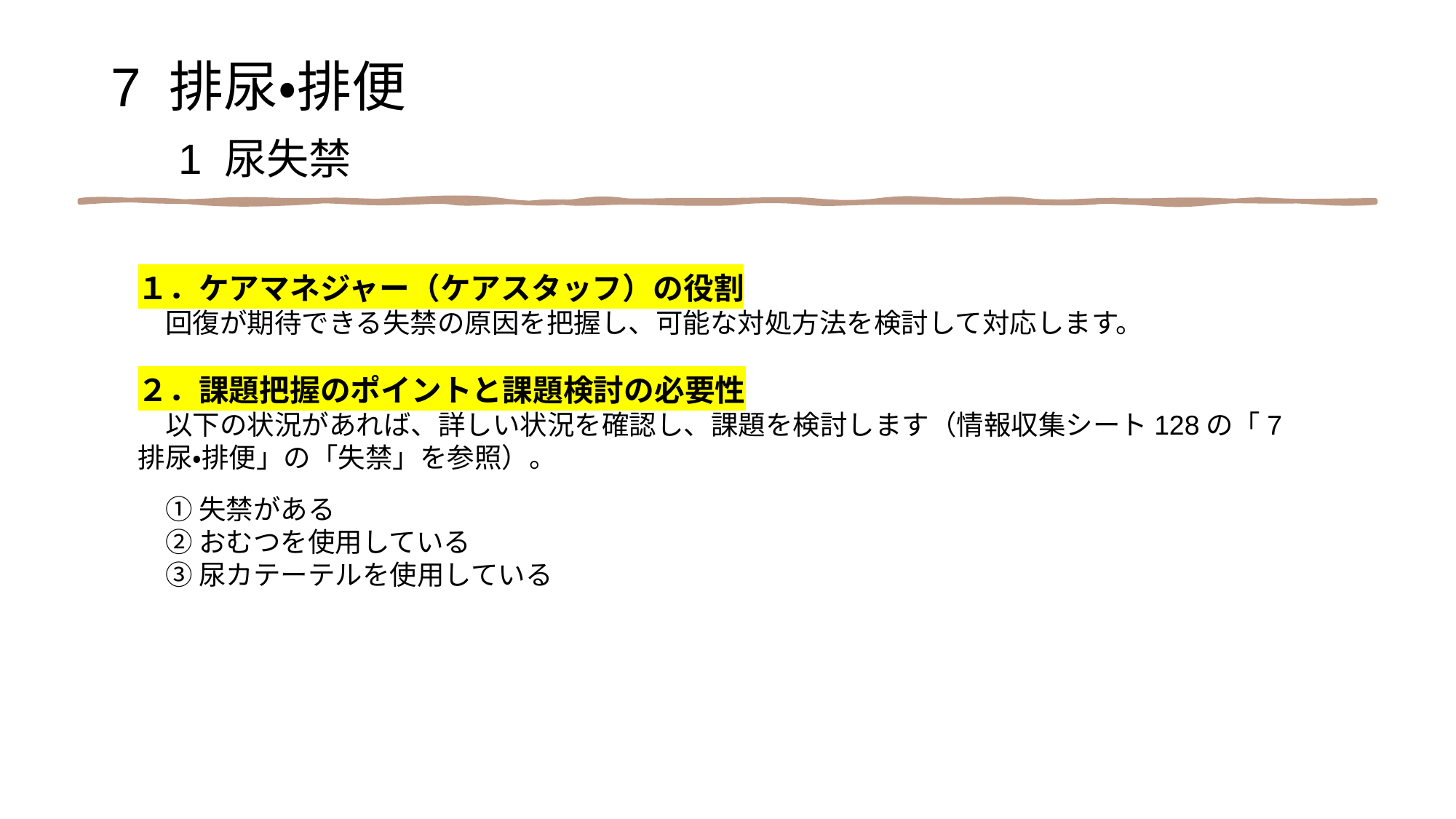

7 排尿・排便
　1 尿失禁

１．ケアマネジャー（ケアスタッフ）の役割
　回復が期待できる失禁の原因を把握し、可能な対処方法を検討して対応します。

２．課題把握のポイントと課題検討の必要性
　以下の状況があれば、詳しい状況を確認し、課題を検討します（情報収集シート128の「7 排尿・排便」の「失禁」を参照）。

　① 失禁がある
　② おむつを使用している
　③ 尿カテーテルを使用している